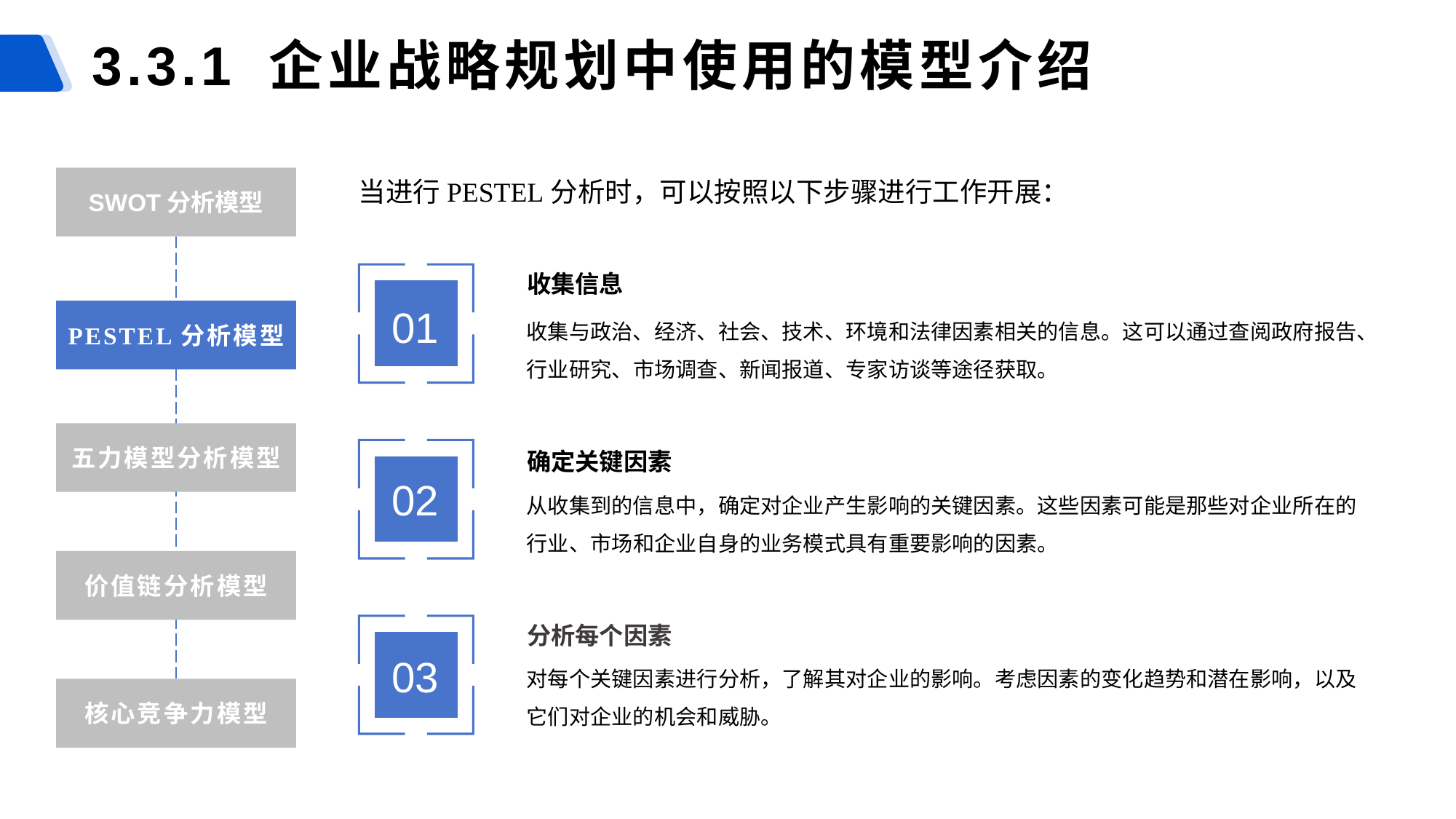

3.3.1 企业战略规划中使用的模型介绍
SWOT分析模型
当进行PESTEL分析时，可以按照以下步骤进行工作开展：

收集信息

01
收集与政治、经济、社会、技术、环境和法律因素相关的信息。这可以通过查阅政府报告、行业研究、市场调查、新闻报道、专家访谈等途径获取。
PESTEL分析模型
五力模型分析模型

确定关键因素

02
从收集到的信息中，确定对企业产生影响的关键因素。这些因素可能是那些对企业所在的行业、市场和企业自身的业务模式具有重要影响的因素。
价值链分析模型

分析每个因素

03
对每个关键因素进行分析，了解其对企业的影响。考虑因素的变化趋势和潜在影响，以及它们对企业的机会和威胁。
核心竞争力模型